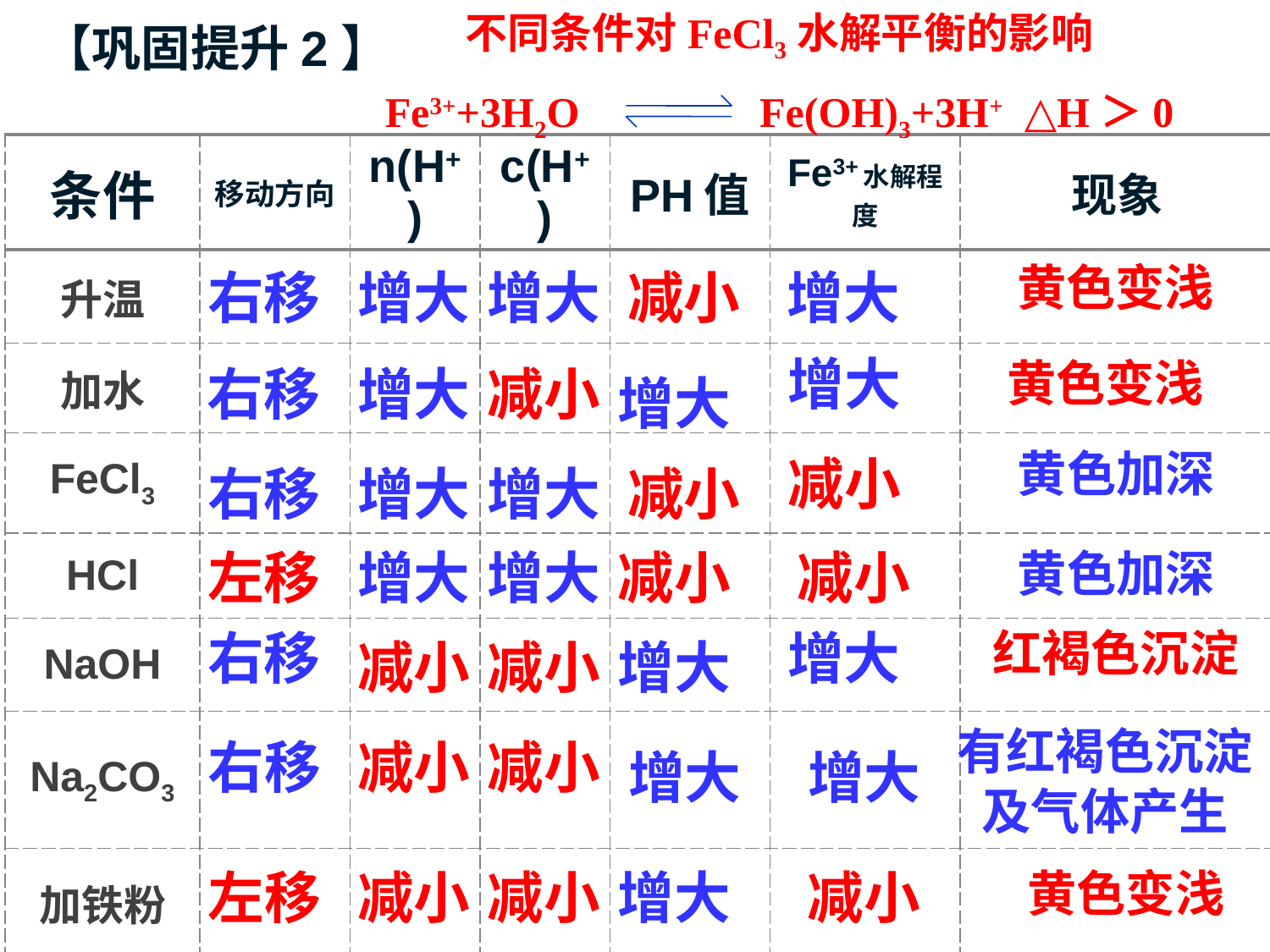

不同条件对FeCl3水解平衡的影响
Fe3++3H2O                 Fe(OH)3+3H+  △H＞0

【巩固提升2】
| 条件 | 移动方向 | n(H+) | c(H+) | PH值 | Fe3+水解程度 | 现象 |
| --- | --- | --- | --- | --- | --- | --- |
| 升温 |  |  |  |  |  |  |
| 加水 |  |  |  |  |  |  |
| FeCl3 |  |  |  |  |  |  |
| HCl |  |  |  |  |  |  |
| NaOH |  |  |  |  |  |  |
| Na2CO3 |  |  |  |  |  |  |
| 加铁粉 |  |  |  |  |  |  |
黄色变浅
右移
增大
增大
减小
增大

增大
黄色变浅
右移
增大
减小
增大
黄色加深
减小
减小
右移
增大
增大
增大
增大
减小
左移
减小
黄色加深
右移
增大
红褐色沉淀
减小
减小
增大
有红褐色沉淀及气体产生
右移
减小
减小
增大
增大
左移
减小
减小
增大
减小
黄色变浅